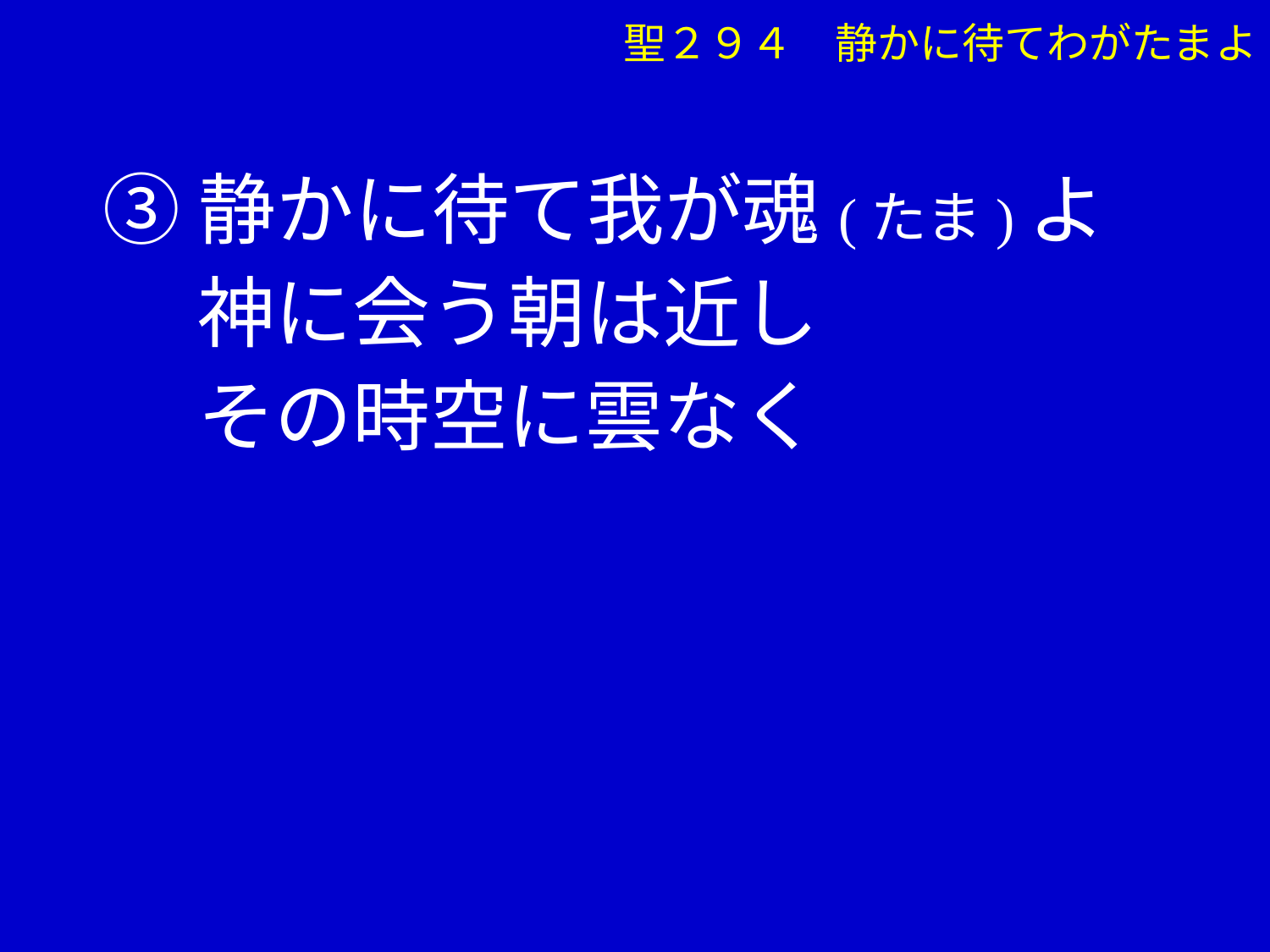

聖２９４　静かに待てわがたまよ
③静かに待て我が魂(たま)よ
　 神に会う朝は近し
　 その時空に雲なく